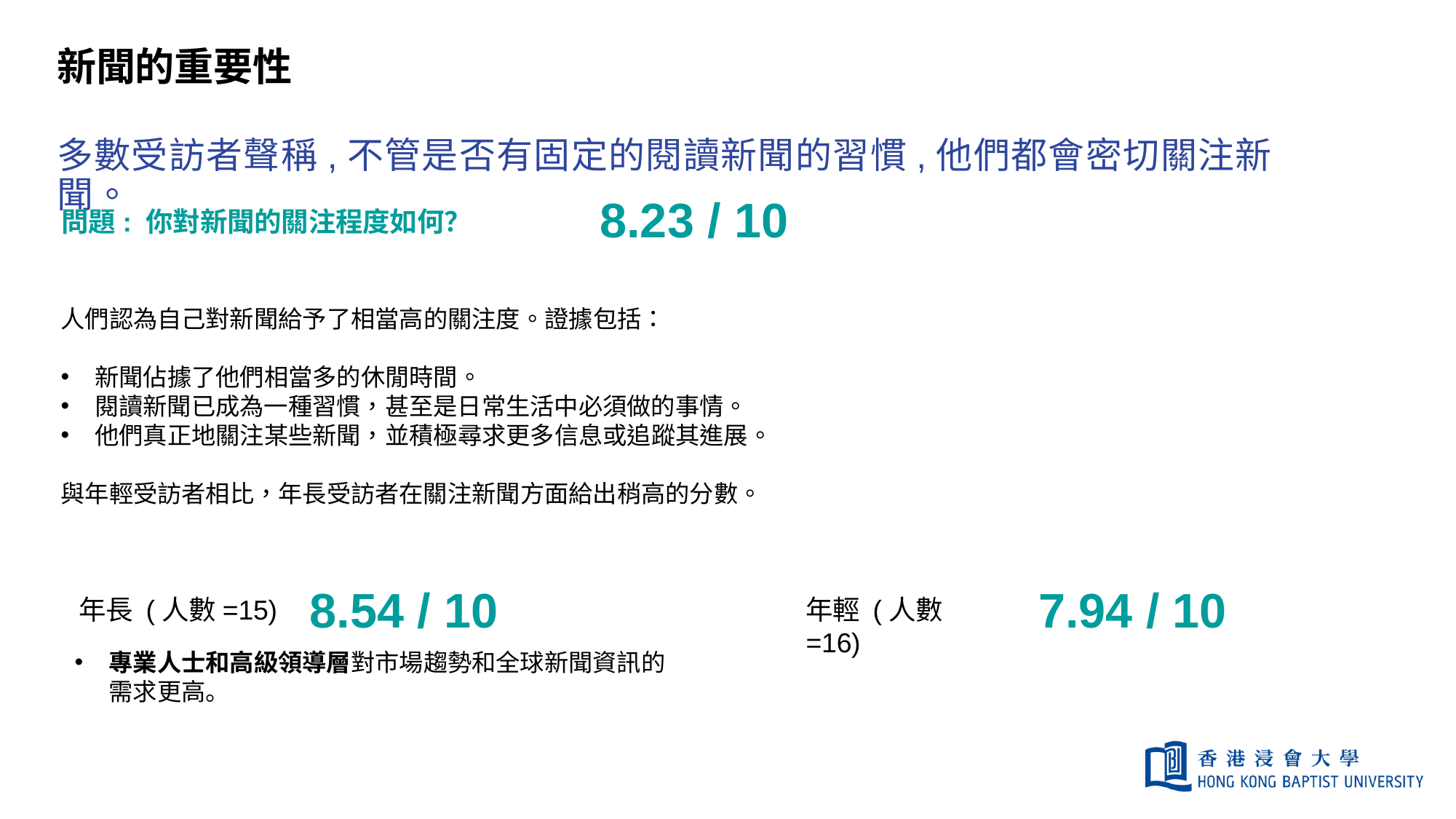

新聞的重要性

多數受訪者聲稱,不管是否有固定的閱讀新聞的習慣,他們都會密切關注新聞。

8.23 / 10
問題: 你對新聞的關注程度如何？
人們認為自己對新聞給予了相當高的關注度。證據包括：

新聞佔據了他們相當多的休閒時間。
閱讀新聞已成為一種習慣，甚至是日常生活中必須做的事情。
他們真正地關注某些新聞，並積極尋求更多信息或追蹤其進展。

與年輕受訪者相比，年長受訪者在關注新聞方面給出稍高的分數。
8.54 / 10	7.94 / 10
年長 (人數=15)
年輕 (人數=16)
專業人士和高級領導層對市場趨勢和全球新聞資訊的需求更高。